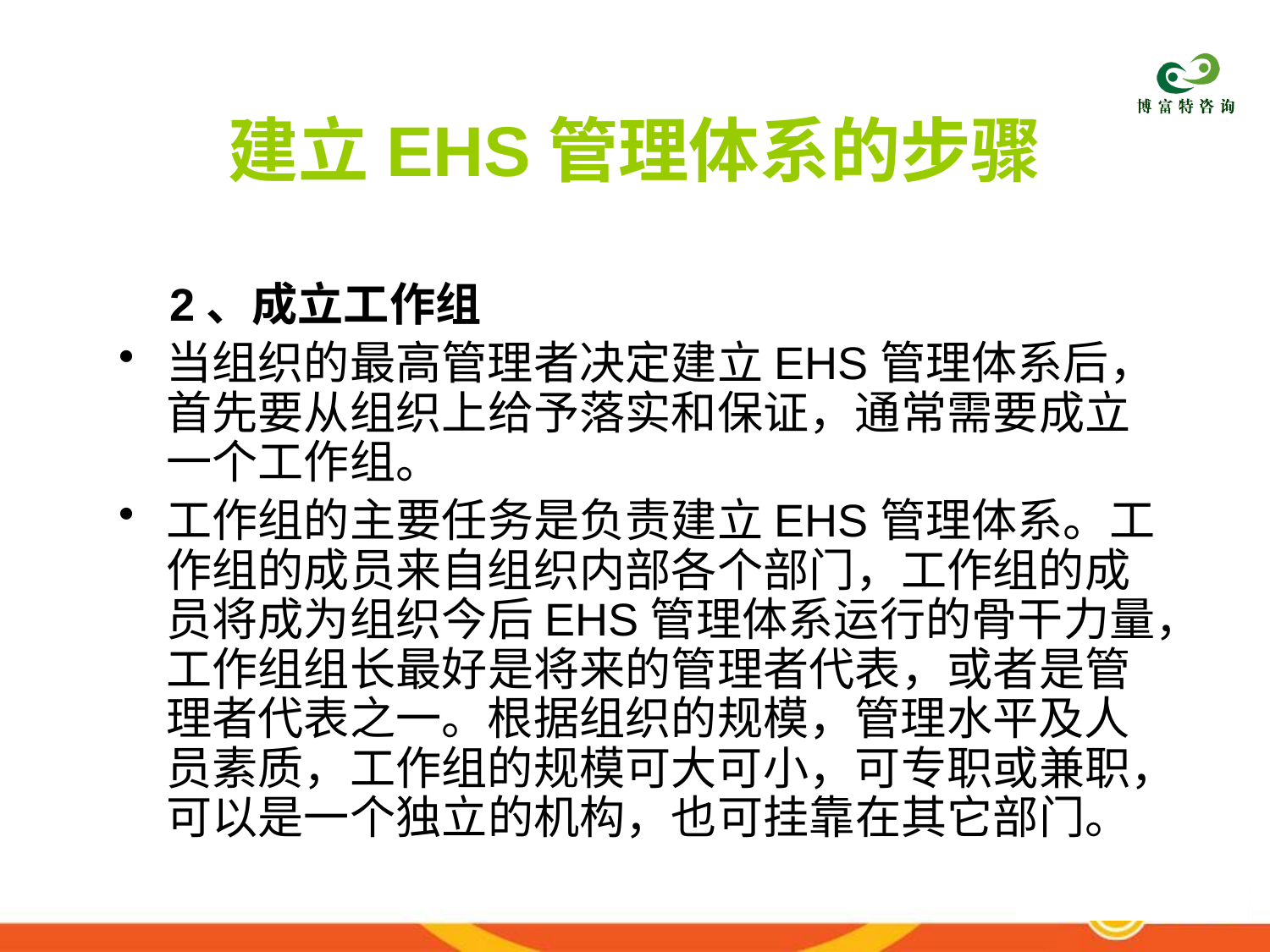

# 建立EHS管理体系的步骤
    2、成立工作组
当组织的最高管理者决定建立EHS管理体系后，首先要从组织上给予落实和保证，通常需要成立一个工作组。
工作组的主要任务是负责建立EHS管理体系。工作组的成员来自组织内部各个部门，工作组的成员将成为组织今后EHS管理体系运行的骨干力量，工作组组长最好是将来的管理者代表，或者是管理者代表之一。根据组织的规模，管理水平及人员素质，工作组的规模可大可小，可专职或兼职，可以是一个独立的机构，也可挂靠在其它部门。